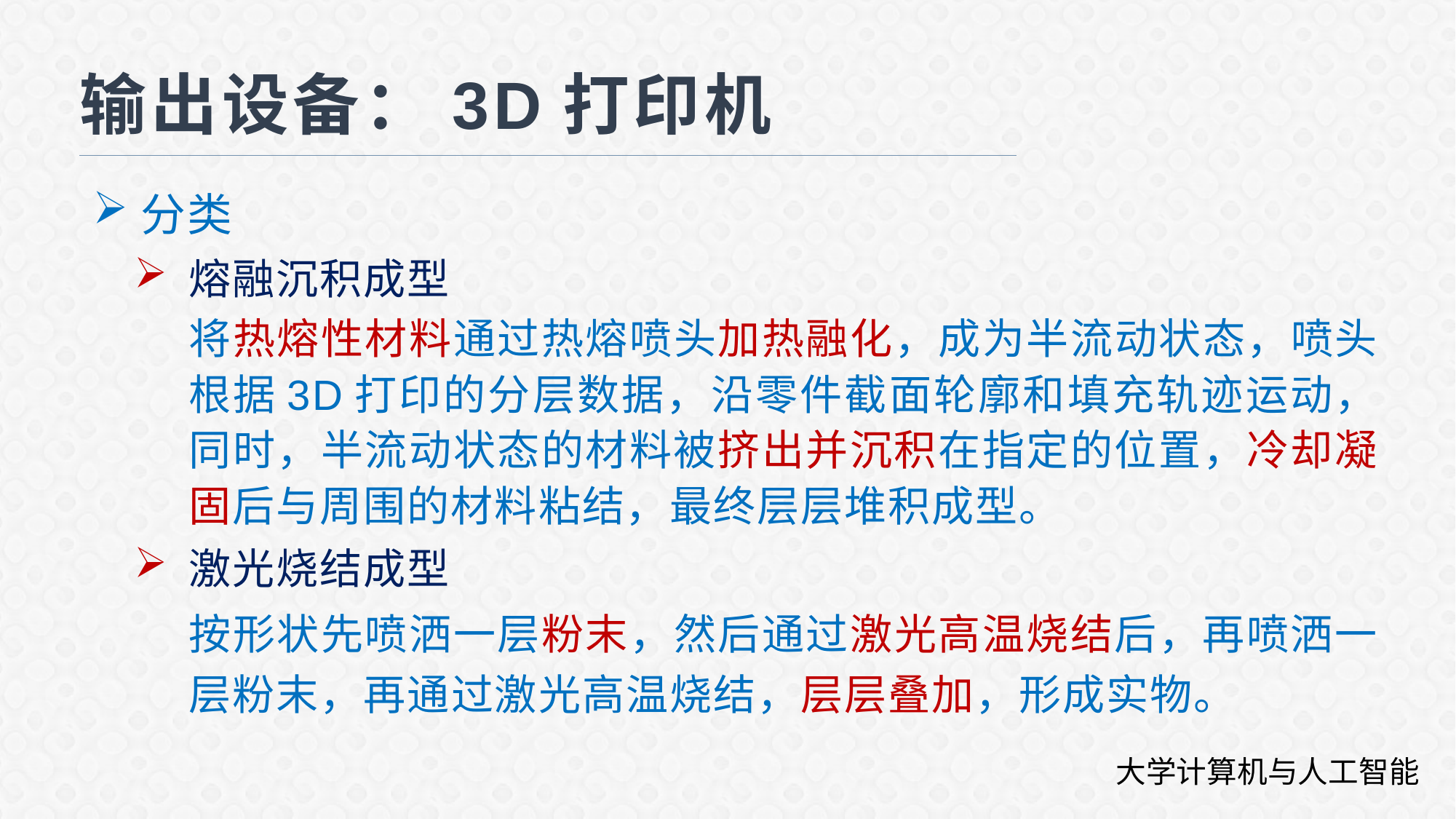

# 输出设备：3D打印机
分类
熔融沉积成型
将热熔性材料通过热熔喷头加热融化，成为半流动状态，喷头根据3D打印的分层数据，沿零件截面轮廓和填充轨迹运动，同时，半流动状态的材料被挤出并沉积在指定的位置，冷却凝固后与周围的材料粘结，最终层层堆积成型。
激光烧结成型
按形状先喷洒一层粉末，然后通过激光高温烧结后，再喷洒一层粉末，再通过激光高温烧结，层层叠加，形成实物。